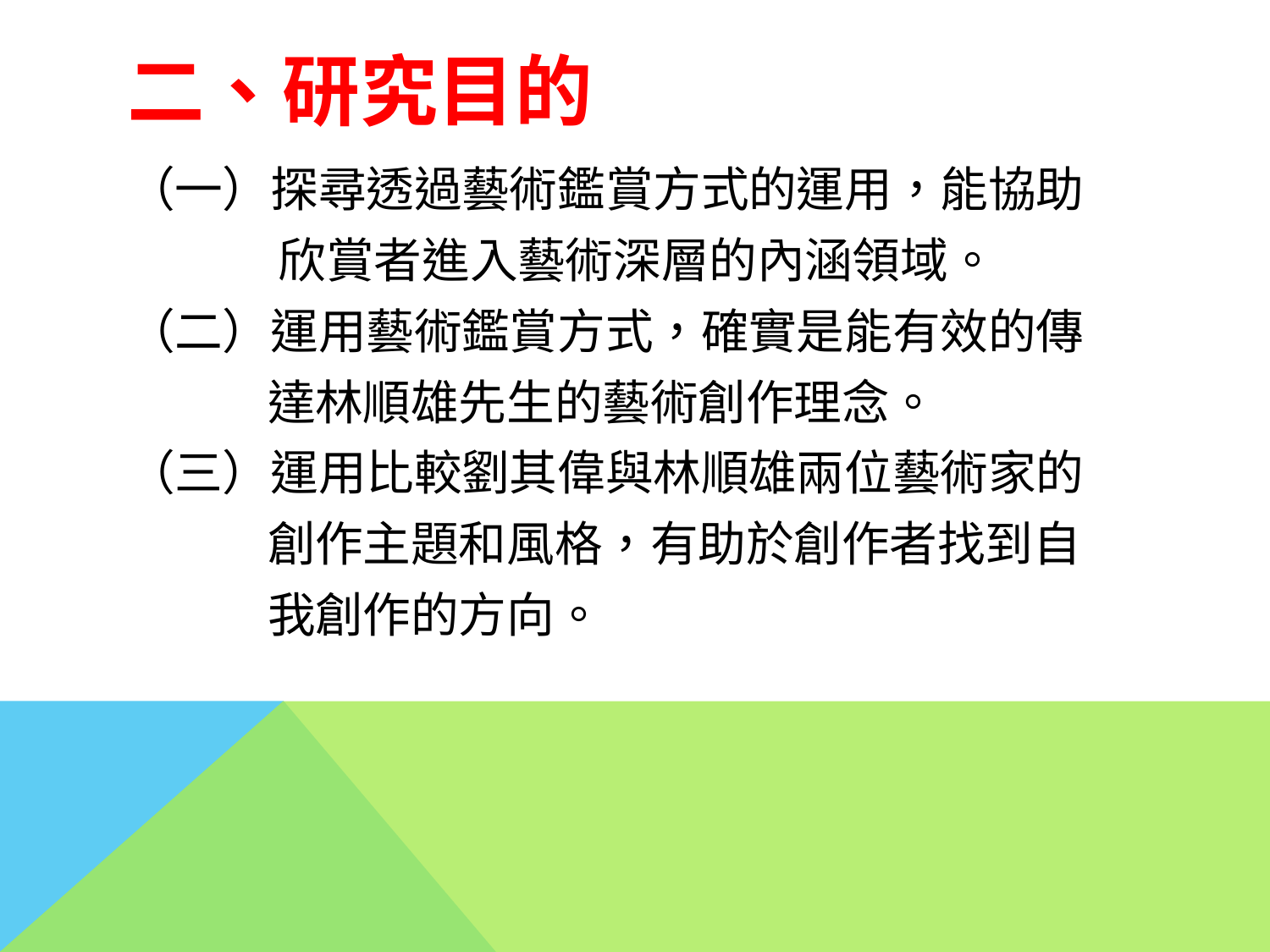

# 二、研究目的
（一）探尋透過藝術鑑賞方式的運用，能協助
             欣賞者進入藝術深層的內涵領域。
（二）運用藝術鑑賞方式，確實是能有效的傳
            達林順雄先生的藝術創作理念。
（三）運用比較劉其偉與林順雄兩位藝術家的
            創作主題和風格，有助於創作者找到自
            我創作的方向。